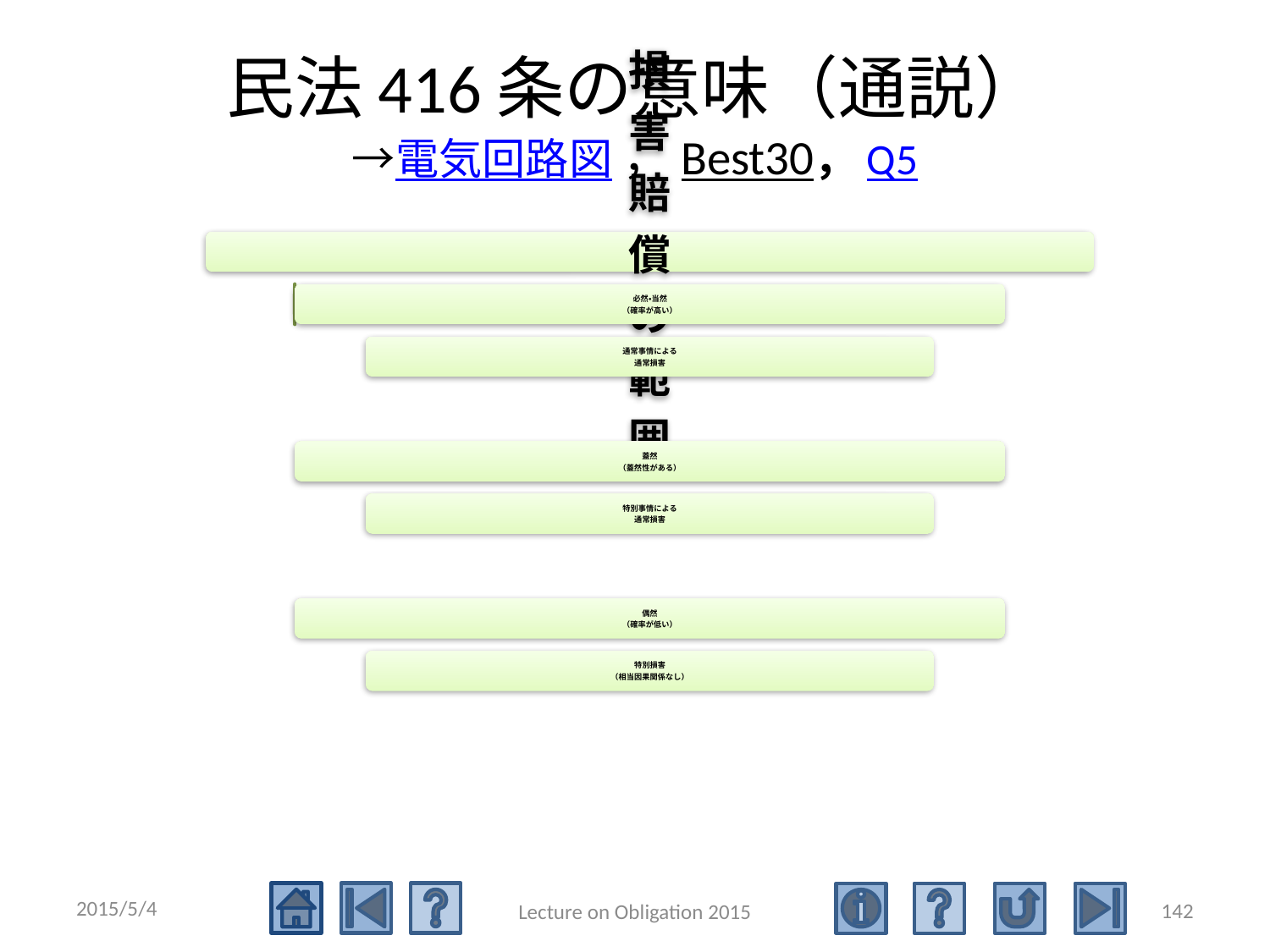

# 民法416条の意味（通説） →電気回路図 ，Best30，Q5
必然・当然
（確率が高い）
通常事情による
通常損害
蓋然
（蓋然性がある）
特別事情による
通常損害
偶然
（確率が低い）
特別損害
（相当因果関係なし）
2015/5/4
142
Lecture on Obligation 2015